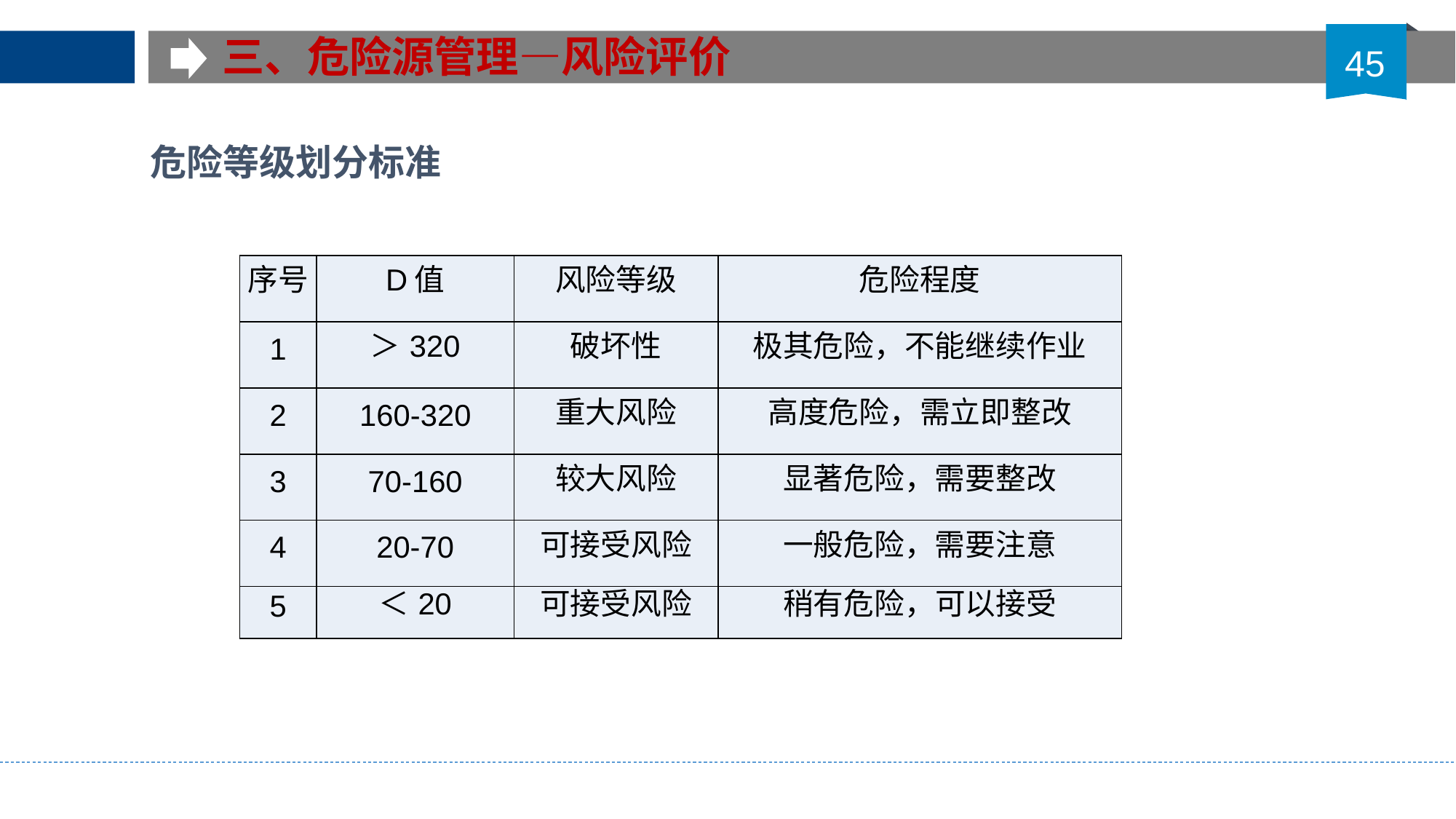

三、危险源管理—风险评价
45
危险等级划分标准
| 序号 | D值 | 风险等级 | 危险程度 |
| --- | --- | --- | --- |
| 1 | ＞320 | 破坏性 | 极其危险，不能继续作业 |
| 2 | 160-320 | 重大风险 | 高度危险，需立即整改 |
| 3 | 70-160 | 较大风险 | 显著危险，需要整改 |
| 4 | 20-70 | 可接受风险 | 一般危险，需要注意 |
| 5 | ＜20 | 可接受风险 | 稍有危险，可以接受 |